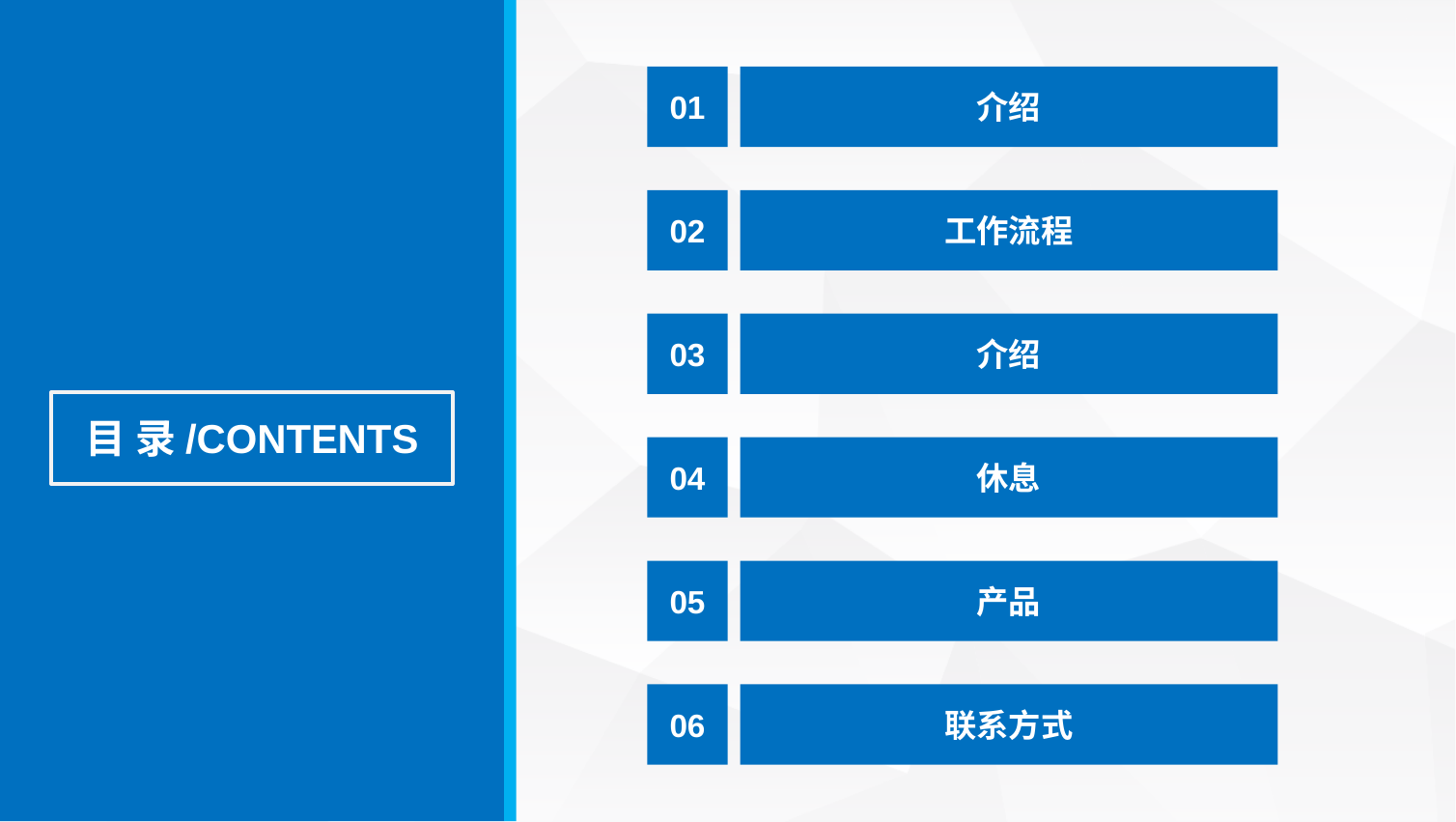

01
介绍
02
工作流程
03
介绍

目 录/CONTENTS
04
休息
05
产品
06
联系方式